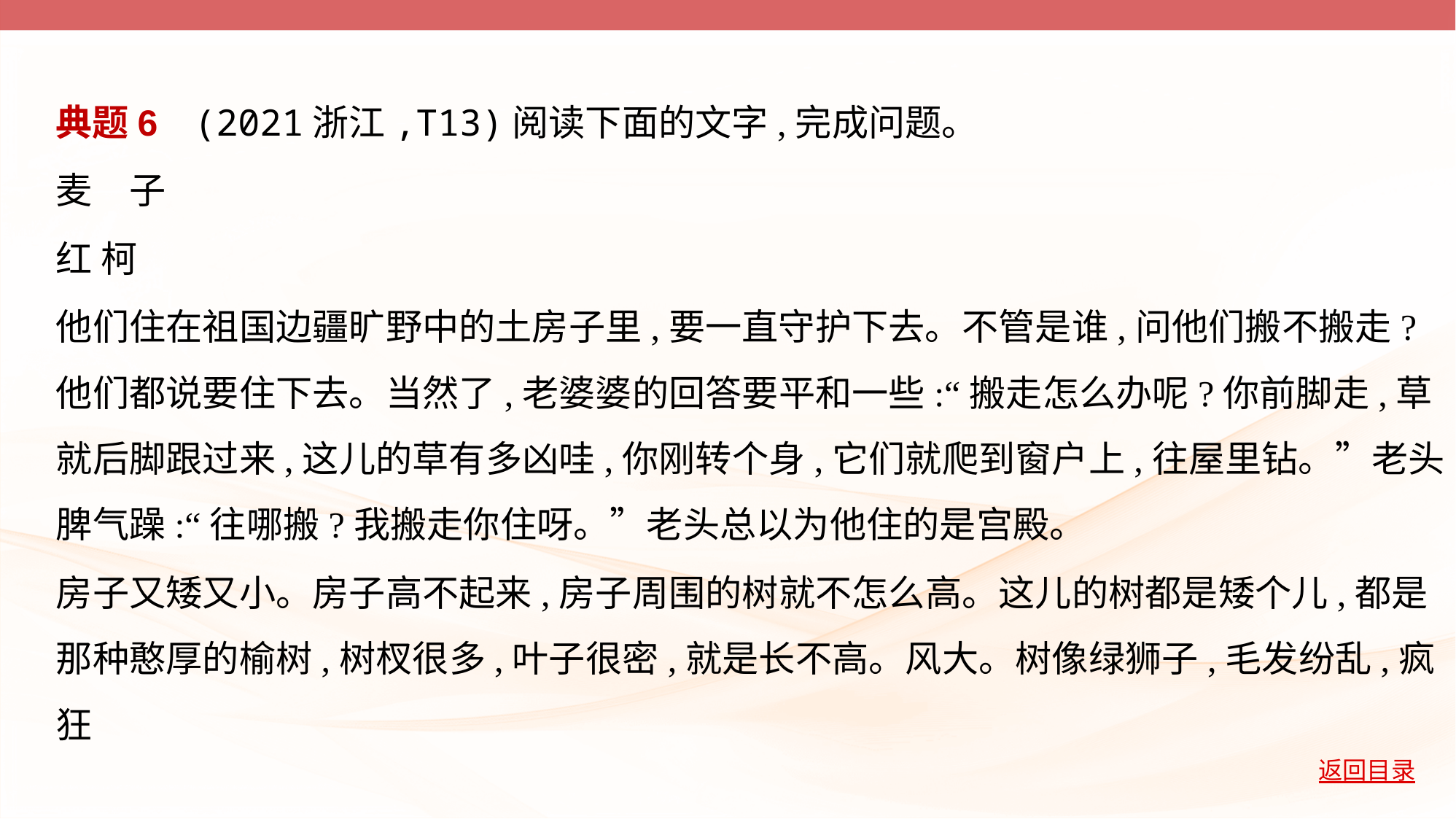

典题6    (2021浙江,T13)阅读下面的文字,完成问题。
麦　子
红 柯
他们住在祖国边疆旷野中的土房子里,要一直守护下去。不管是谁,问他们搬不搬走?
他们都说要住下去。当然了,老婆婆的回答要平和一些:“搬走怎么办呢?你前脚走,草
就后脚跟过来,这儿的草有多凶哇,你刚转个身,它们就爬到窗户上,往屋里钻。”老头
脾气躁:“往哪搬?我搬走你住呀。”老头总以为他住的是宫殿。
房子又矮又小。房子高不起来,房子周围的树就不怎么高。这儿的树都是矮个儿,都是
那种憨厚的榆树,树杈很多,叶子很密,就是长不高。风大。树像绿狮子,毛发纷乱,疯狂